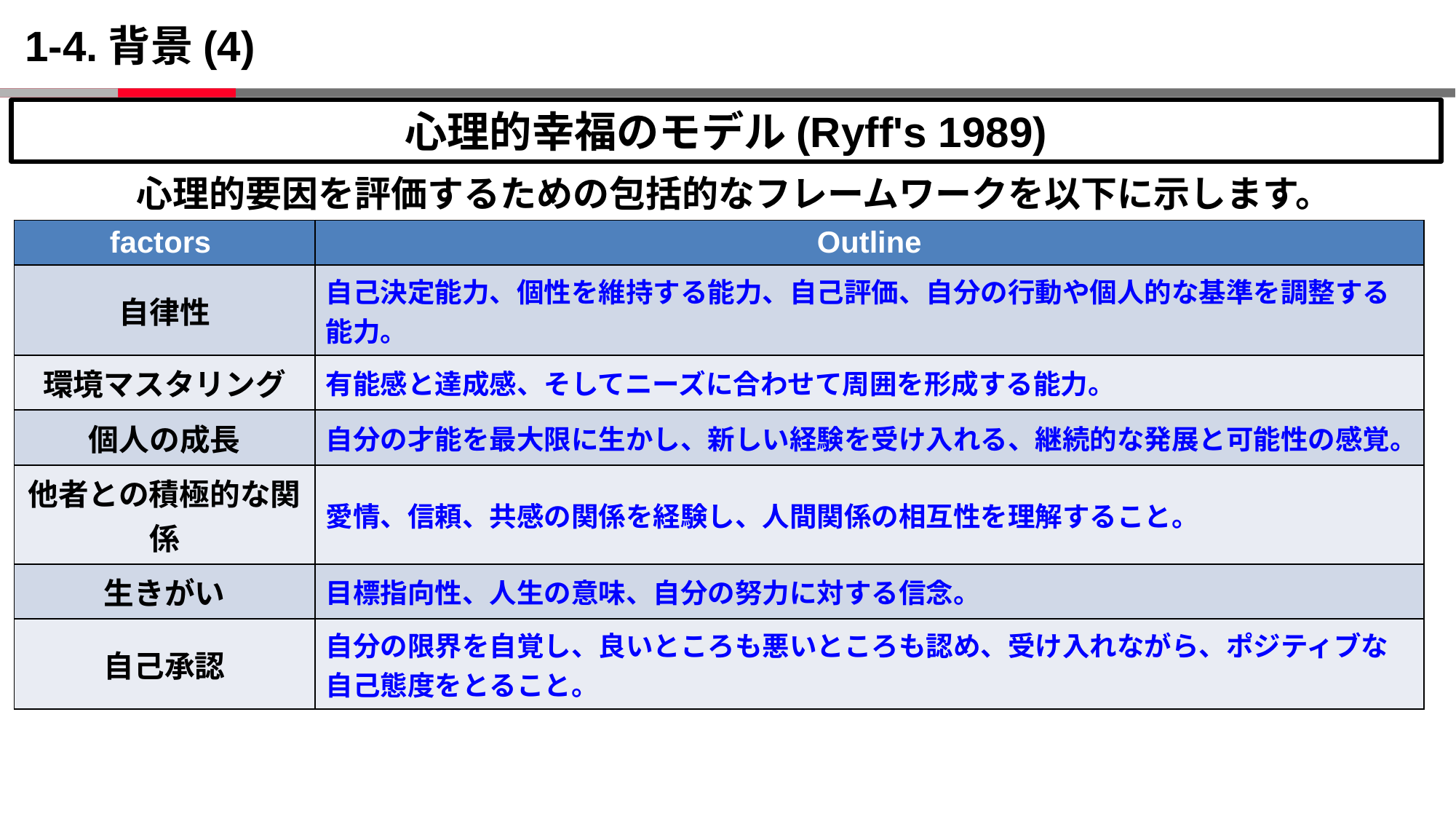

# 1-4.背景(4)
心理的幸福のモデル(Ryff's 1989)
心理的要因を評価するための包括的なフレームワークを以下に示します。
| factors | Outline |
| --- | --- |
| 自律性 | 自己決定能力、個性を維持する能力、自己評価、自分の行動や個人的な基準を調整する能力。 |
| 環境マスタリング | 有能感と達成感、そしてニーズに合わせて周囲を形成する能力。 |
| 個人の成長 | 自分の才能を最大限に生かし、新しい経験を受け入れる、継続的な発展と可能性の感覚。 |
| 他者との積極的な関係 | 愛情、信頼、共感の関係を経験し、人間関係の相互性を理解すること。 |
| 生きがい | 目標指向性、人生の意味、自分の努力に対する信念。 |
| 自己承認 | 自分の限界を自覚し、良いところも悪いところも認め、受け入れながら、ポジティブな自己態度をとること。 |